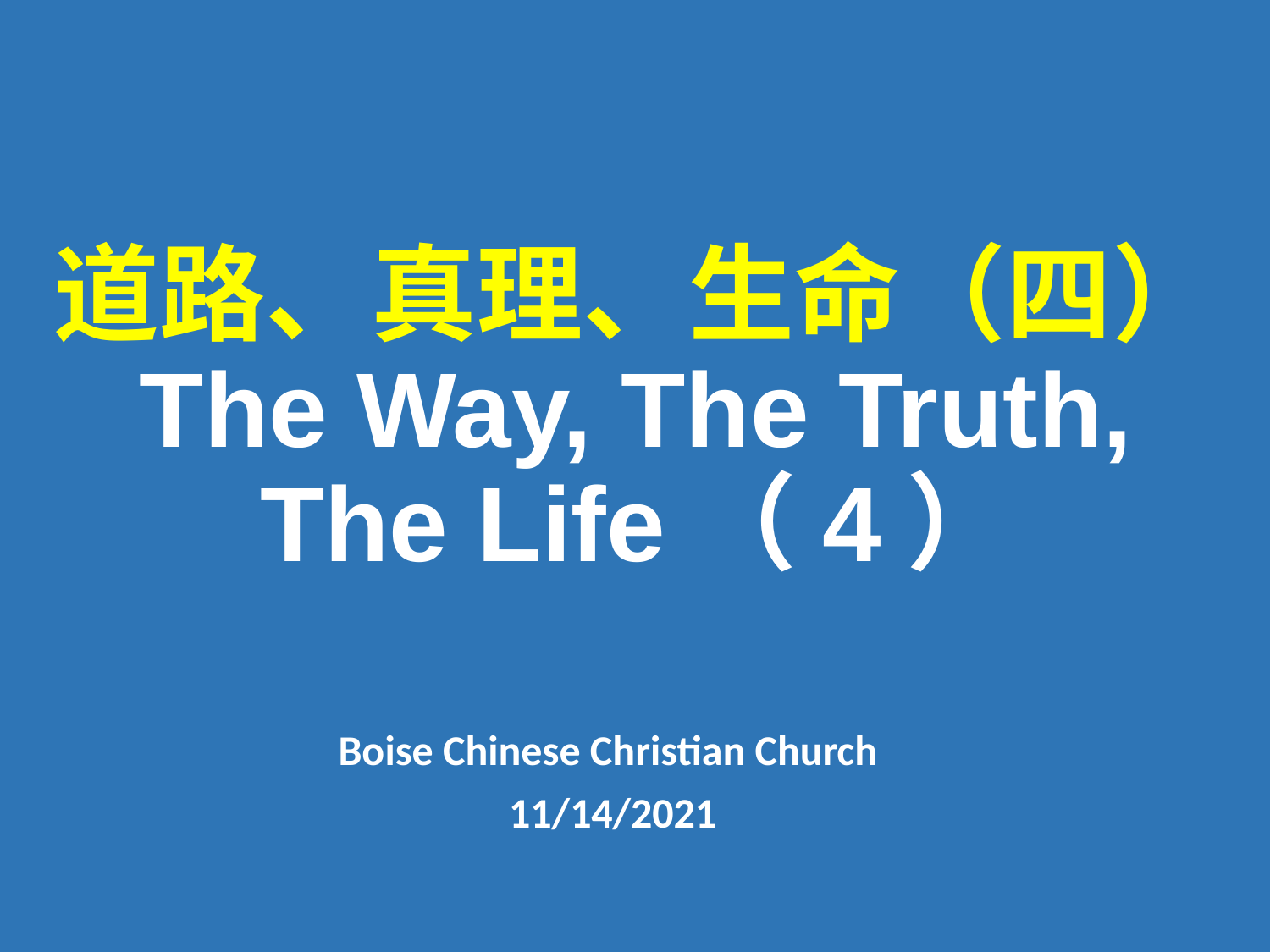

# 道路、真理、生命（四） The Way, The Truth, The Life（4）
Boise Chinese Christian Church
11/14/2021